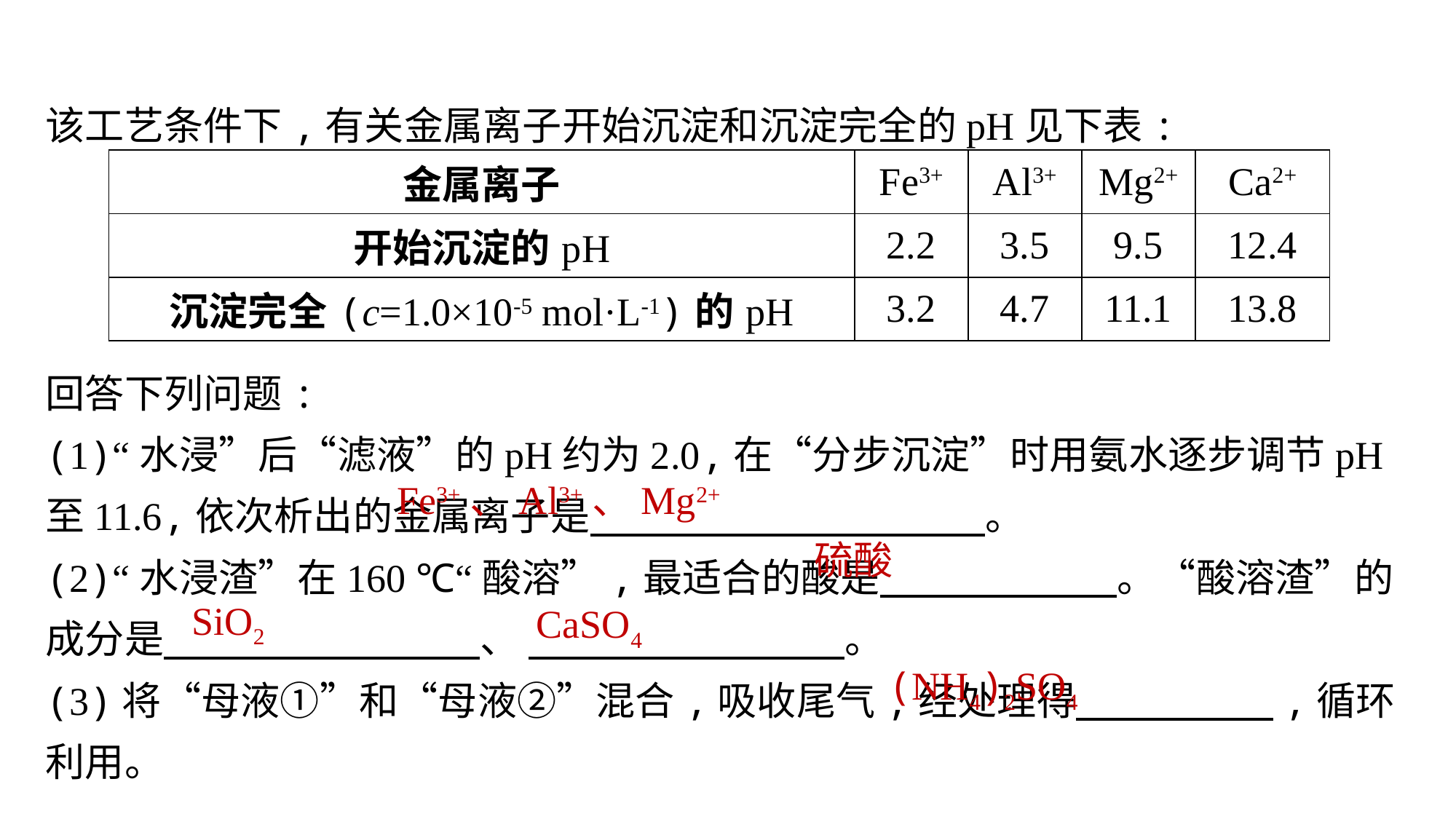

该工艺条件下,有关金属离子开始沉淀和沉淀完全的pH见下表:
| 金属离子 | Fe3+ | Al3+ | Mg2+ | Ca2+ |
| --- | --- | --- | --- | --- |
| 开始沉淀的pH | 2.2 | 3.5 | 9.5 | 12.4 |
| 沉淀完全(c=1.0×10-5 mol·L-1)的pH | 3.2 | 4.7 | 11.1 | 13.8 |
回答下列问题:
(1)“水浸”后“滤液”的pH约为2.0,在“分步沉淀”时用氨水逐步调节pH至11.6,依次析出的金属离子是　　　　　　　　　　。
(2)“水浸渣”在160 ℃“酸溶”,最适合的酸是　　　　　　。“酸溶渣”的成分是　　　　　　　　、 　　　　　　　　。
(3)将“母液①”和“母液②”混合,吸收尾气,经处理得　　　　　,循环利用。
Fe3+、Al3+、Mg2+
硫酸
SiO2
CaSO4
(NH4)2SO4